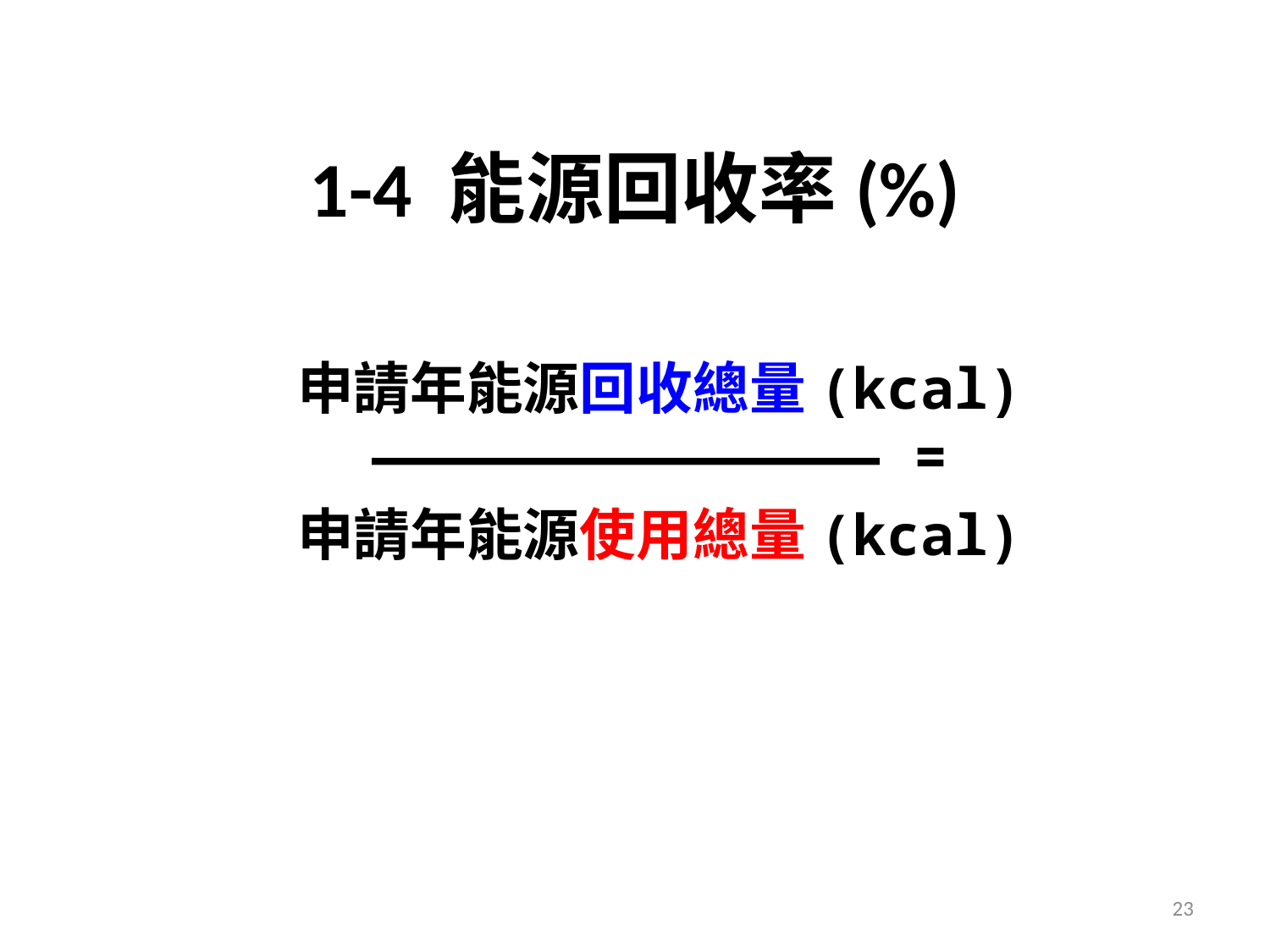

# 1-4 能源回收率(%)
申請年能源回收總量(kcal) ――――――――――――――― =
申請年能源使用總量(kcal)

23